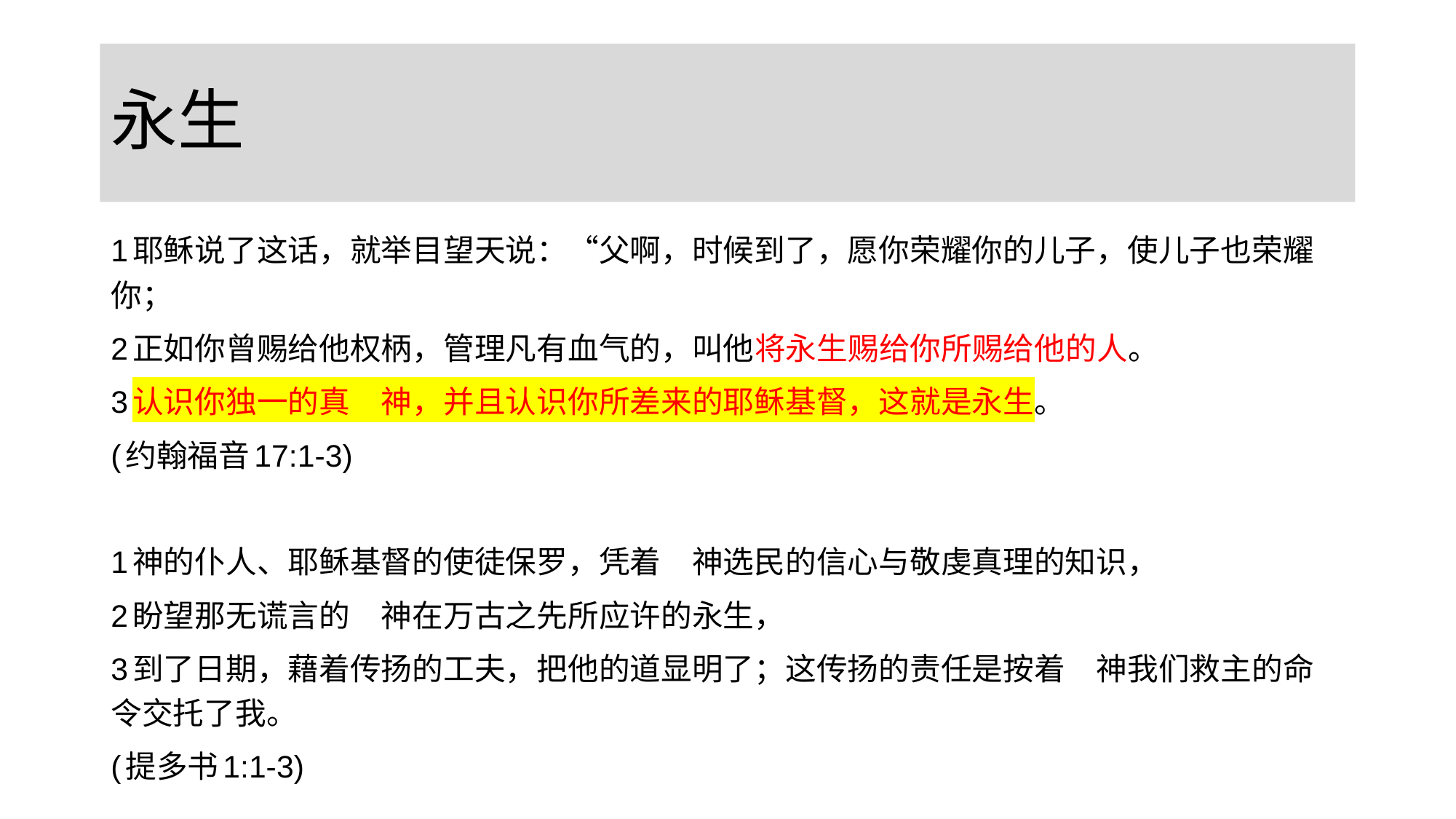

# 永生
1耶稣说了这话，就举目望天说：“父啊，时候到了，愿你荣耀你的儿子，使儿子也荣耀你；
2正如你曾赐给他权柄，管理凡有血气的，叫他将永生赐给你所赐给他的人。
3认识你独一的真　神，并且认识你所差来的耶稣基督，这就是永生。
(约翰福音17:1-3)

1神的仆人、耶稣基督的使徒保罗，凭着　神选民的信心与敬虔真理的知识，
2盼望那无谎言的　神在万古之先所应许的永生，
3到了日期，藉着传扬的工夫，把他的道显明了；这传扬的责任是按着　神我们救主的命令交托了我。
(提多书1:1-3)